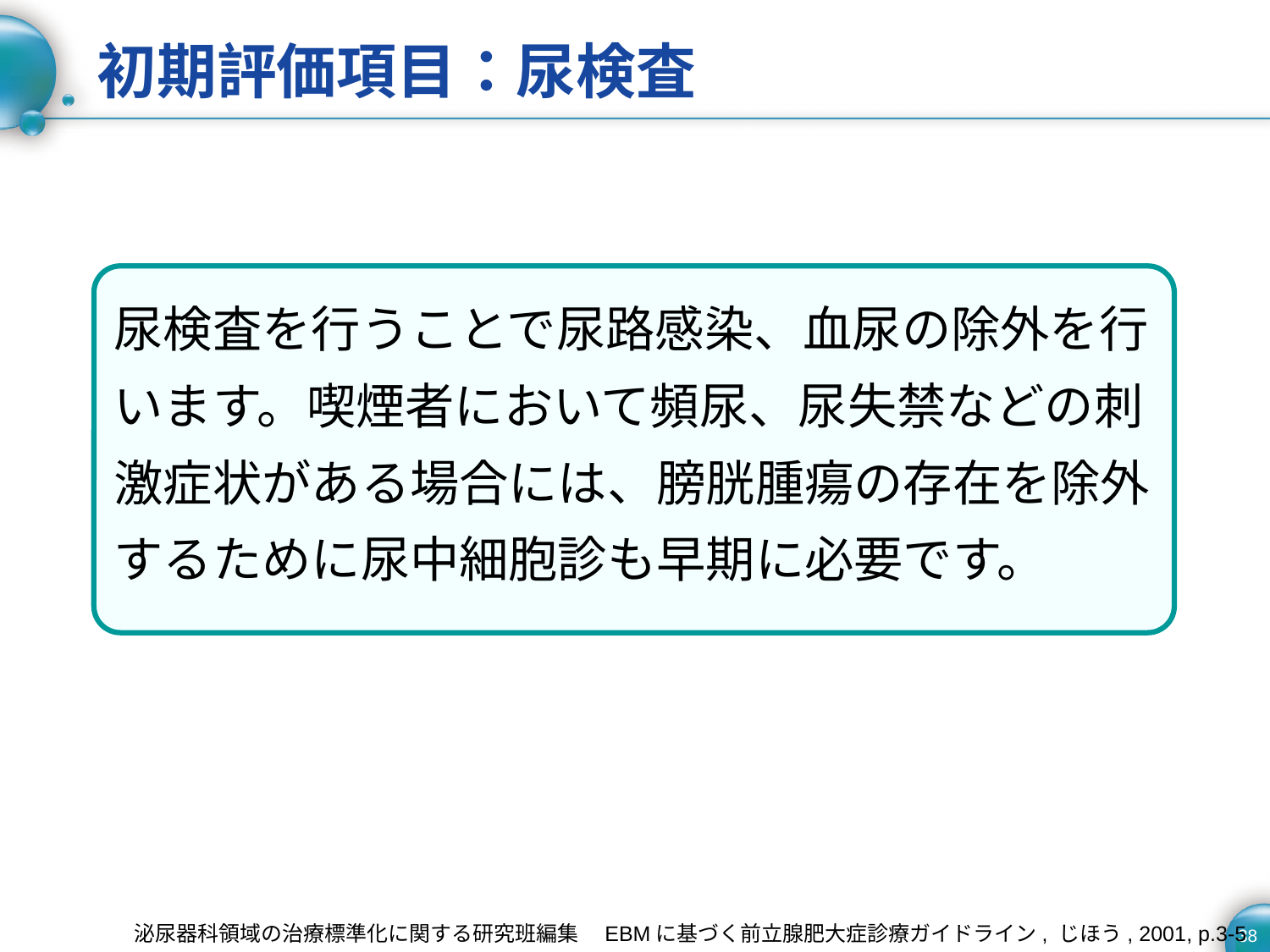

# 初期評価項目：尿検査
尿検査を行うことで尿路感染、血尿の除外を行います。喫煙者において頻尿、尿失禁などの刺激症状がある場合には、膀胱腫瘍の存在を除外するために尿中細胞診も早期に必要です。
泌尿器科領域の治療標準化に関する研究班編集　EBMに基づく前立腺肥大症診療ガイドライン, じほう, 2001, p.3-5
38